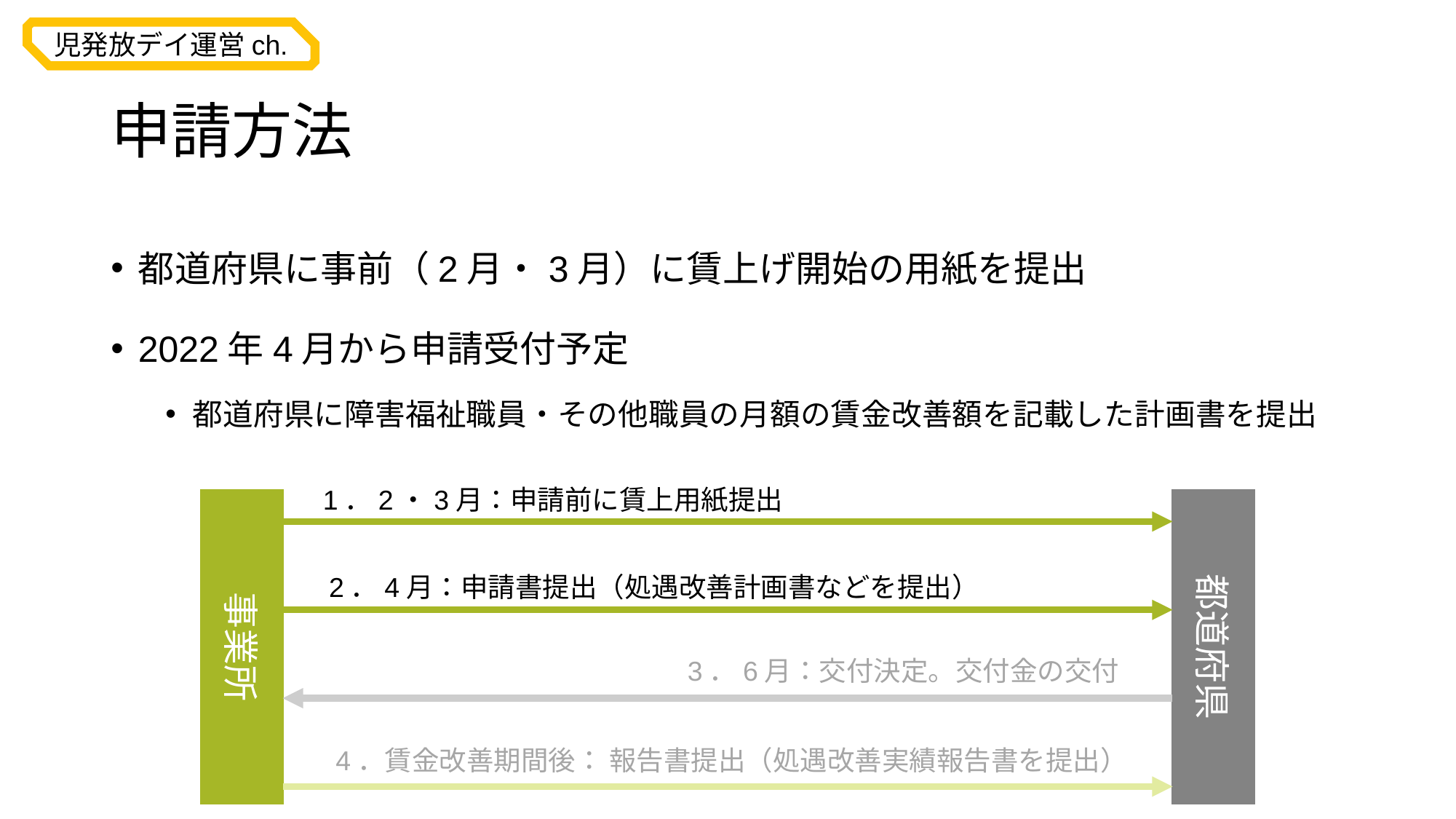

# 申請方法
都道府県に事前（2月・3月）に賃上げ開始の用紙を提出
2022年4月から申請受付予定
都道府県に障害福祉職員・その他職員の月額の賃金改善額を記載した計画書を提出
1．2・3月：申請前に賃上用紙提出
事業所
都道府県
2．4月：申請書提出（処遇改善計画書などを提出）
3．6月：交付決定。交付金の交付
4．賃金改善期間後： 報告書提出（処遇改善実績報告書を提出）